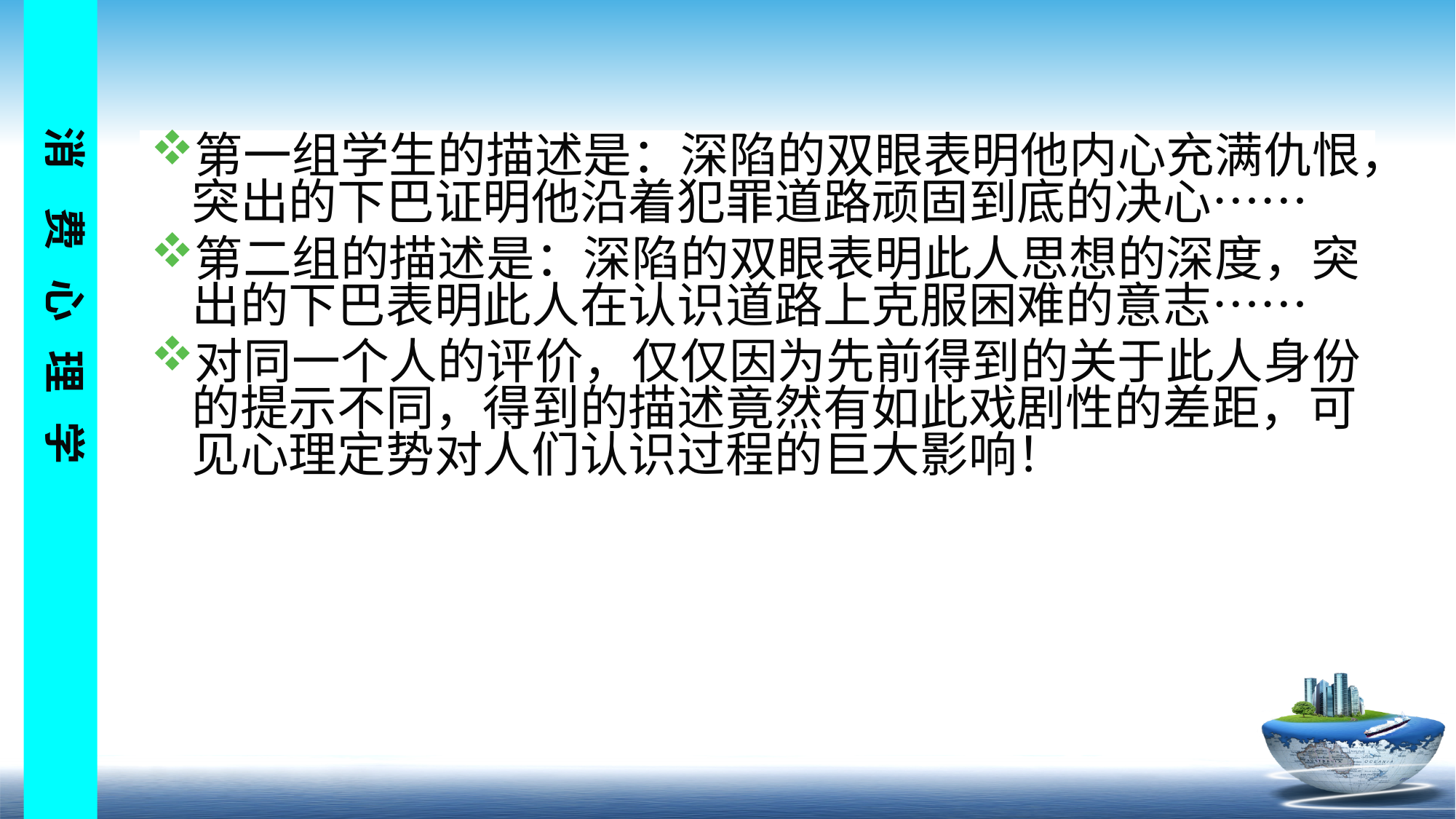

第一组学生的描述是：深陷的双眼表明他内心充满仇恨，突出的下巴证明他沿着犯罪道路顽固到底的决心……
第二组的描述是：深陷的双眼表明此人思想的深度，突出的下巴表明此人在认识道路上克服困难的意志……
对同一个人的评价，仅仅因为先前得到的关于此人身份的提示不同，得到的描述竟然有如此戏剧性的差距，可见心理定势对人们认识过程的巨大影响！